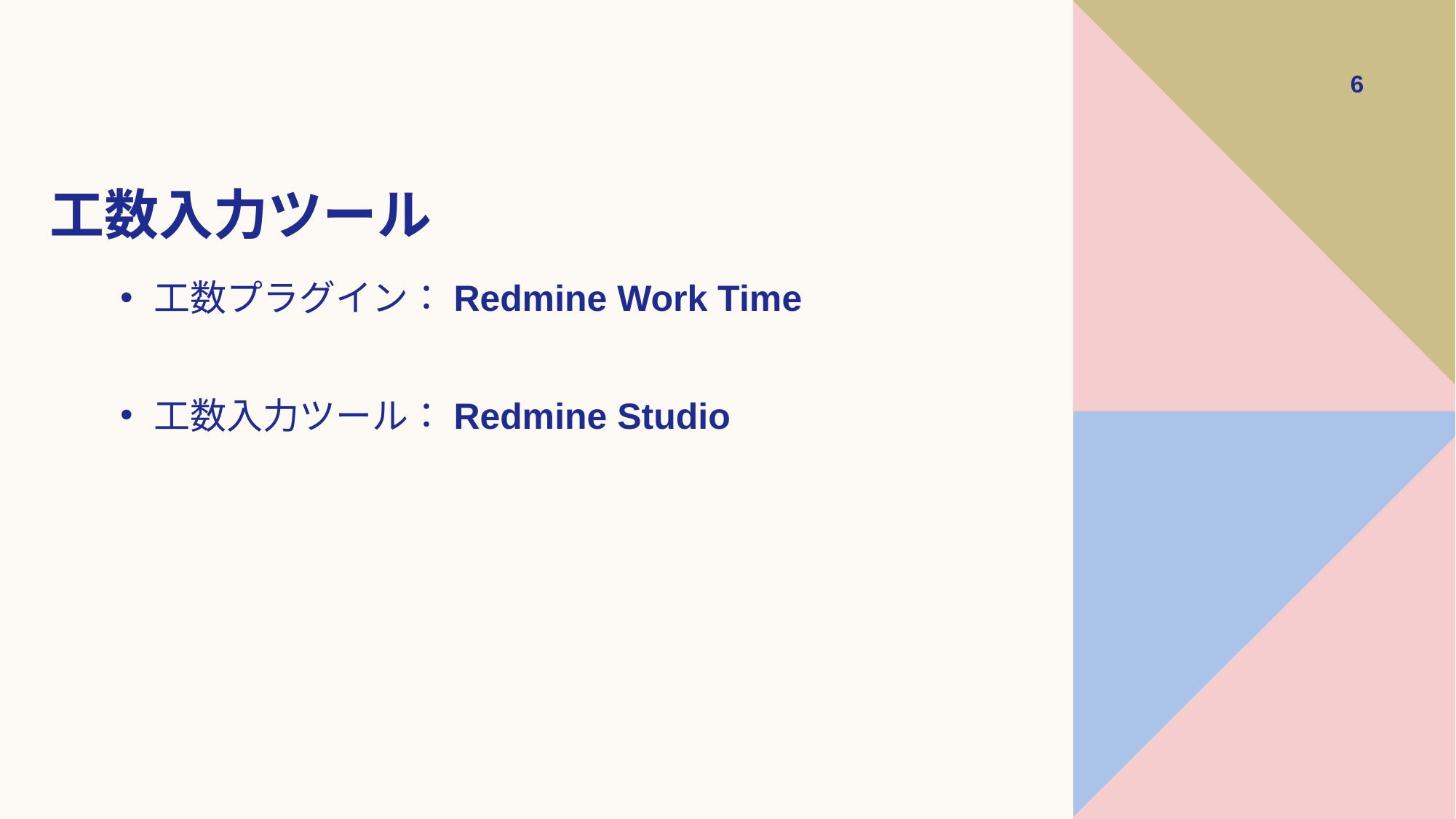

6
# 工数入力ツール
工数プラグイン：Redmine Work Time

工数入力ツール：Redmine Studio